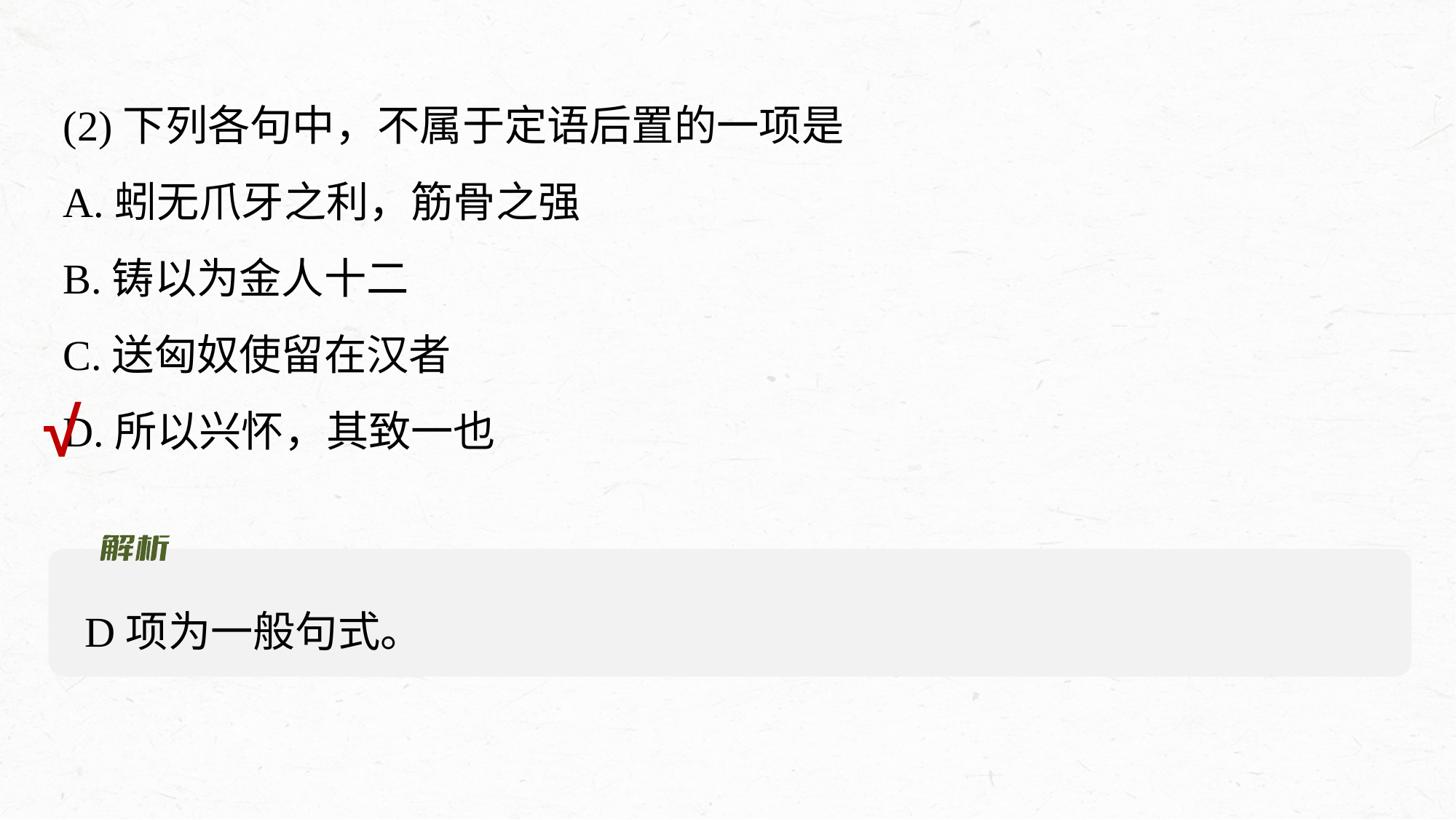

(2)下列各句中，不属于定语后置的一项是
A.蚓无爪牙之利，筋骨之强
B.铸以为金人十二
C.送匈奴使留在汉者
D.所以兴怀，其致一也
√

D项为一般句式。